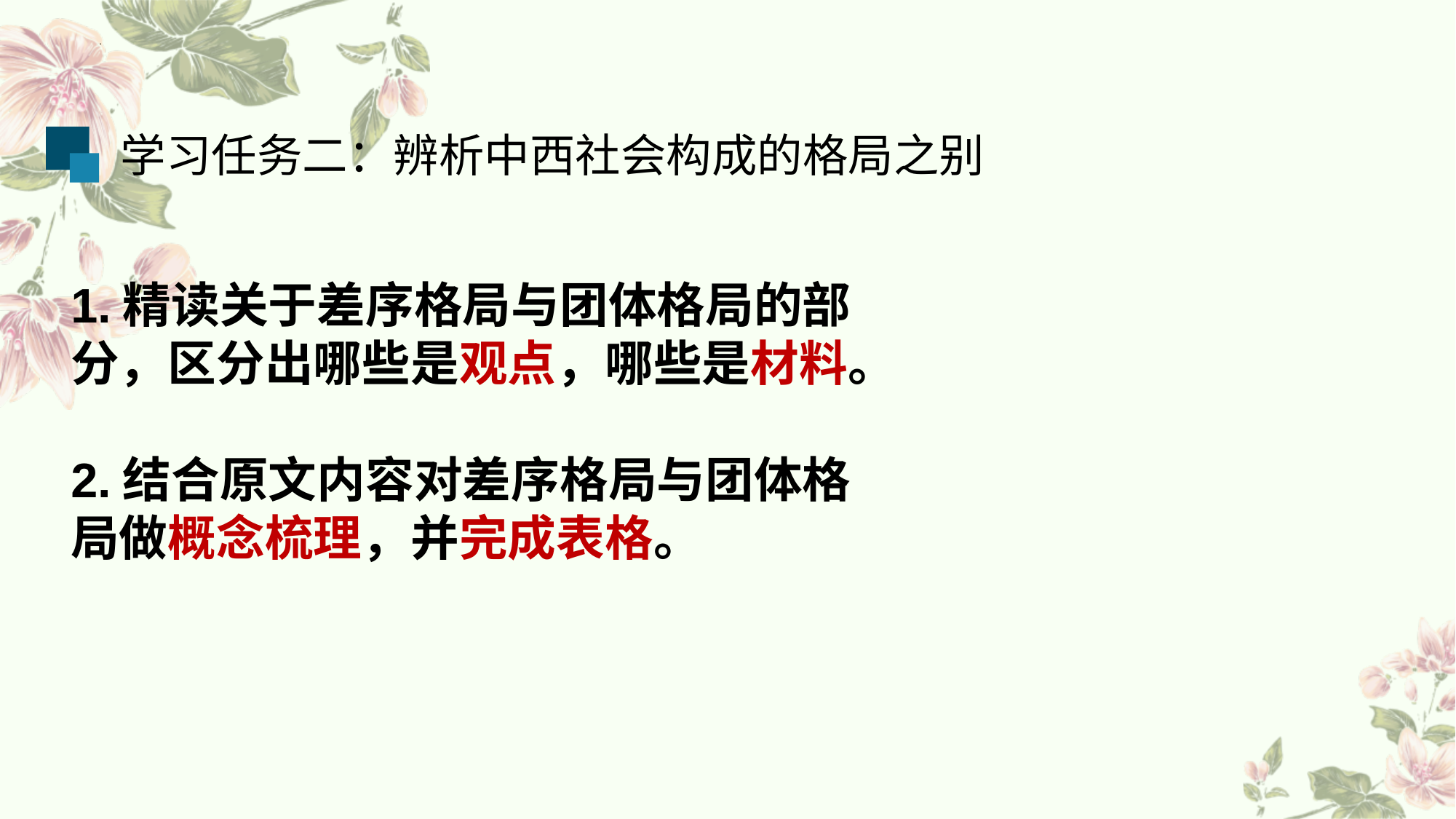

学习任务二：辨析中西社会构成的格局之别

1.精读关于差序格局与团体格局的部分，区分出哪些是观点，哪些是材料。

2.结合原文内容对差序格局与团体格局做概念梳理，并完成表格。